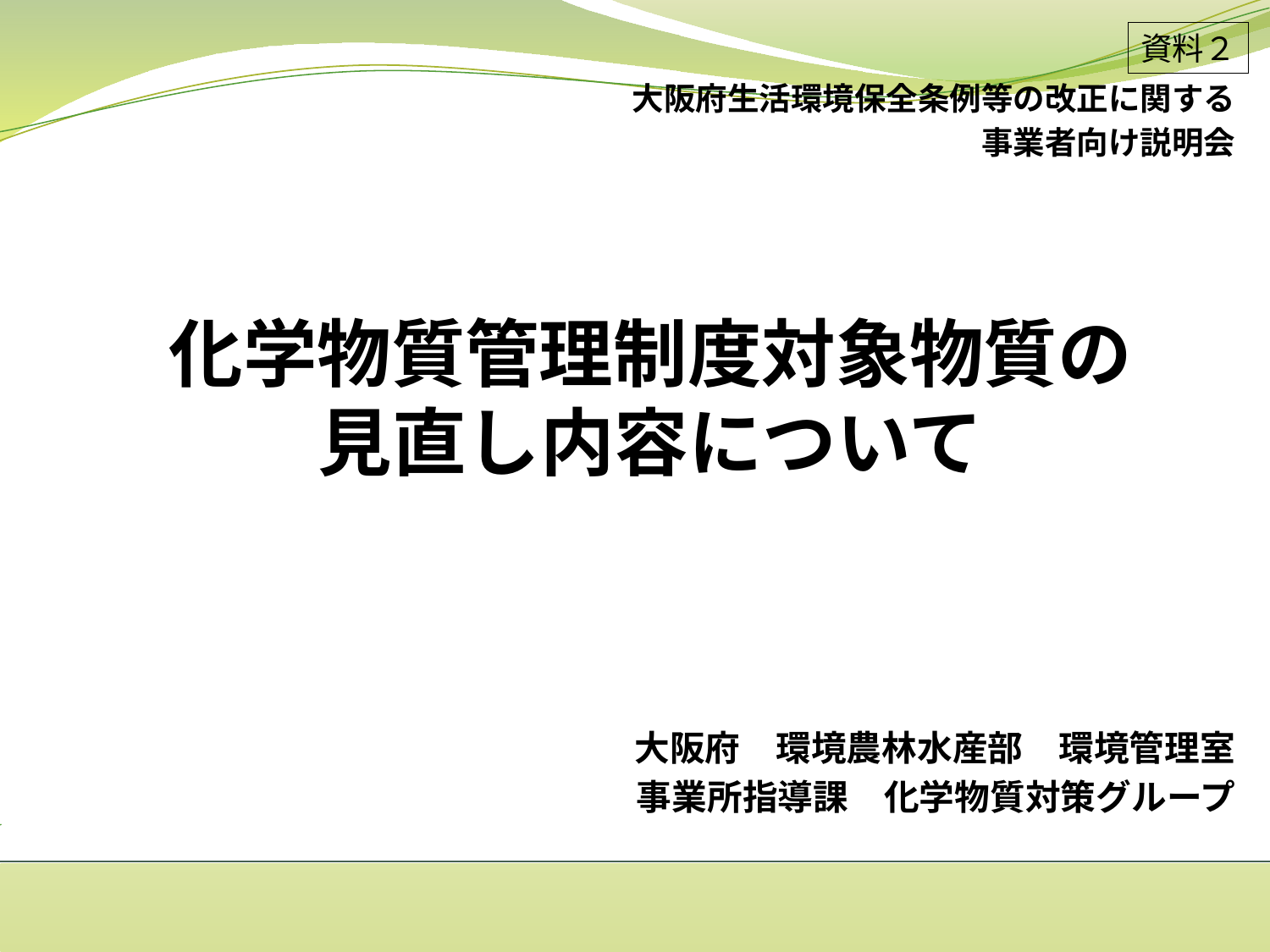

資料２
大阪府生活環境保全条例等の改正に関する
事業者向け説明会
# 化学物質管理制度対象物質の 見直し内容について
大阪府　環境農林水産部　環境管理室
事業所指導課　化学物質対策グループ